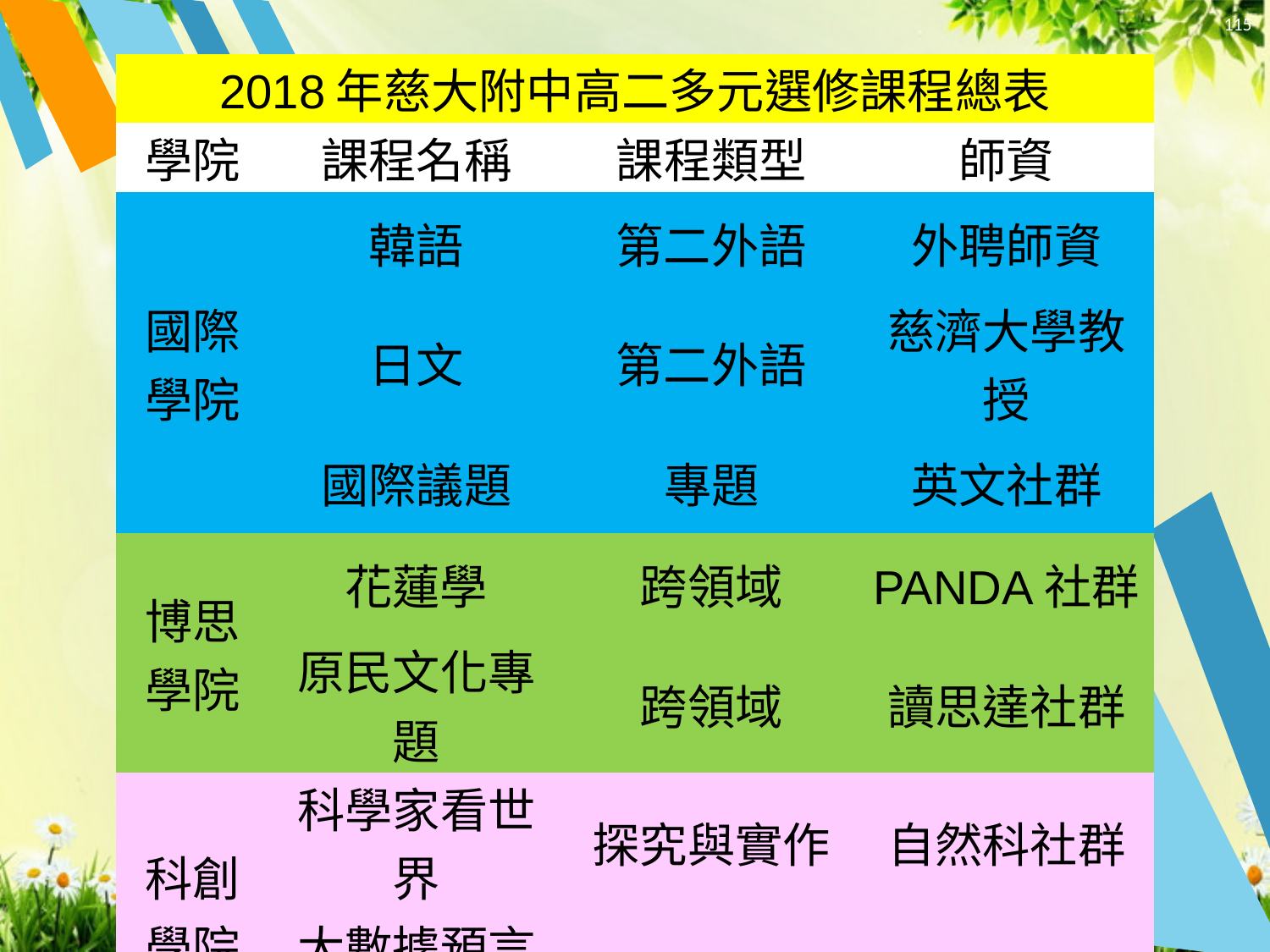

115
| 2018年慈大附中高二多元選修課程總表 |  |  |  |
| --- | --- | --- | --- |
| 學院 | 課程名稱 | 課程類型 | 師資 |
| 國際 學院 | 韓語 | 第二外語 | 外聘師資 |
|  | 日文 | 第二外語 | 慈濟大學教授 |
|  | 國際議題 | 專題 | 英文社群 |
| 博思 學院 | 花蓮學 | 跨領域 | PANDA社群 |
|  | 原民文化專題 | 跨領域 | 讀思達社群 |
| 科創 學院 | 科學家看世界 | 探究與實作 | 自然科社群 |
|  | 大數據預言家 | 專題 | 數學科社群 |